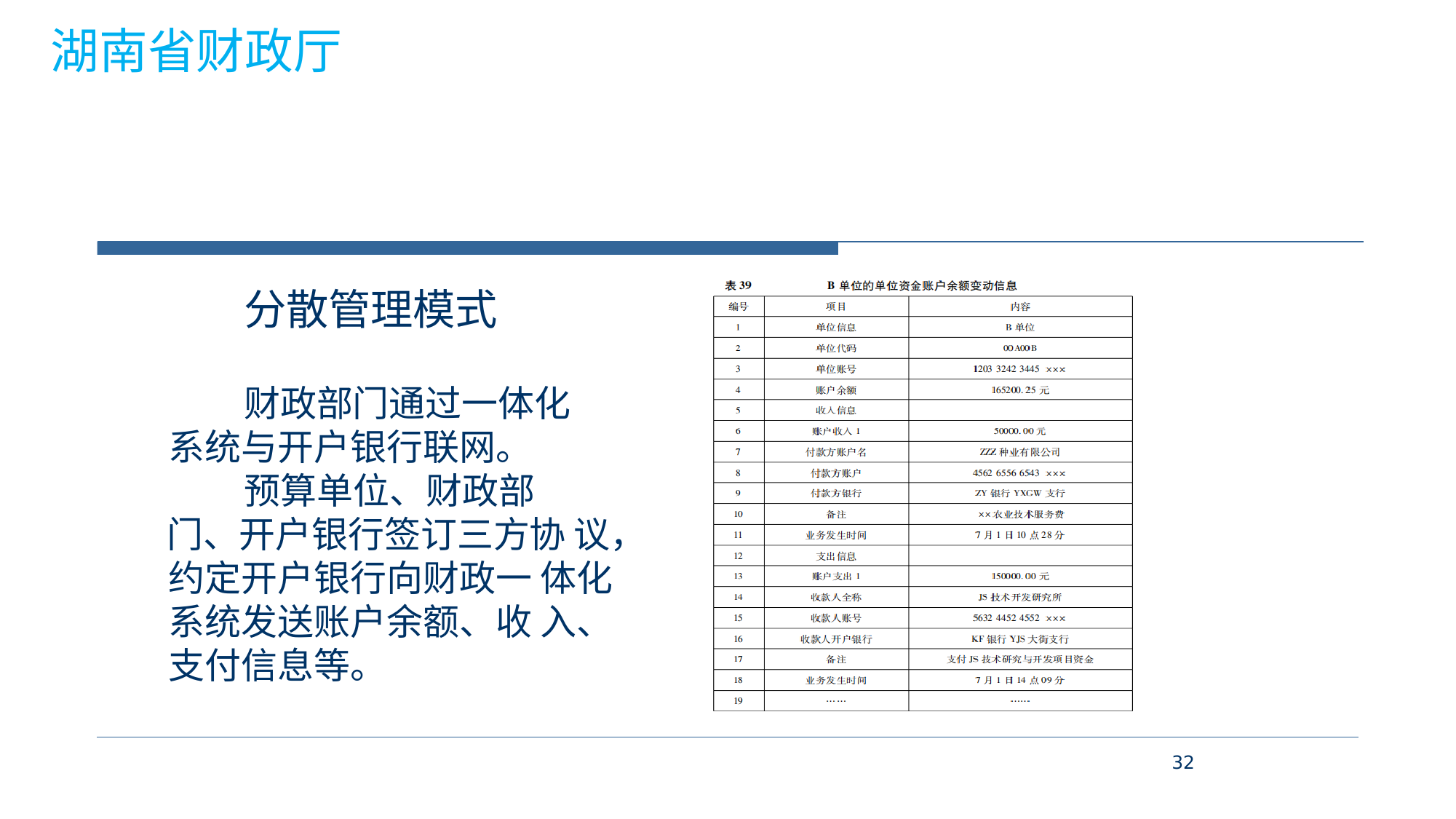

分散管理模式

财政部门通过一体化
系统与开户银行联网。 预算单位、财政部
门、开户银行签订三方协 议，约定开户银行向财政一 体化系统发送账户余额、收 入、支付信息等。

32